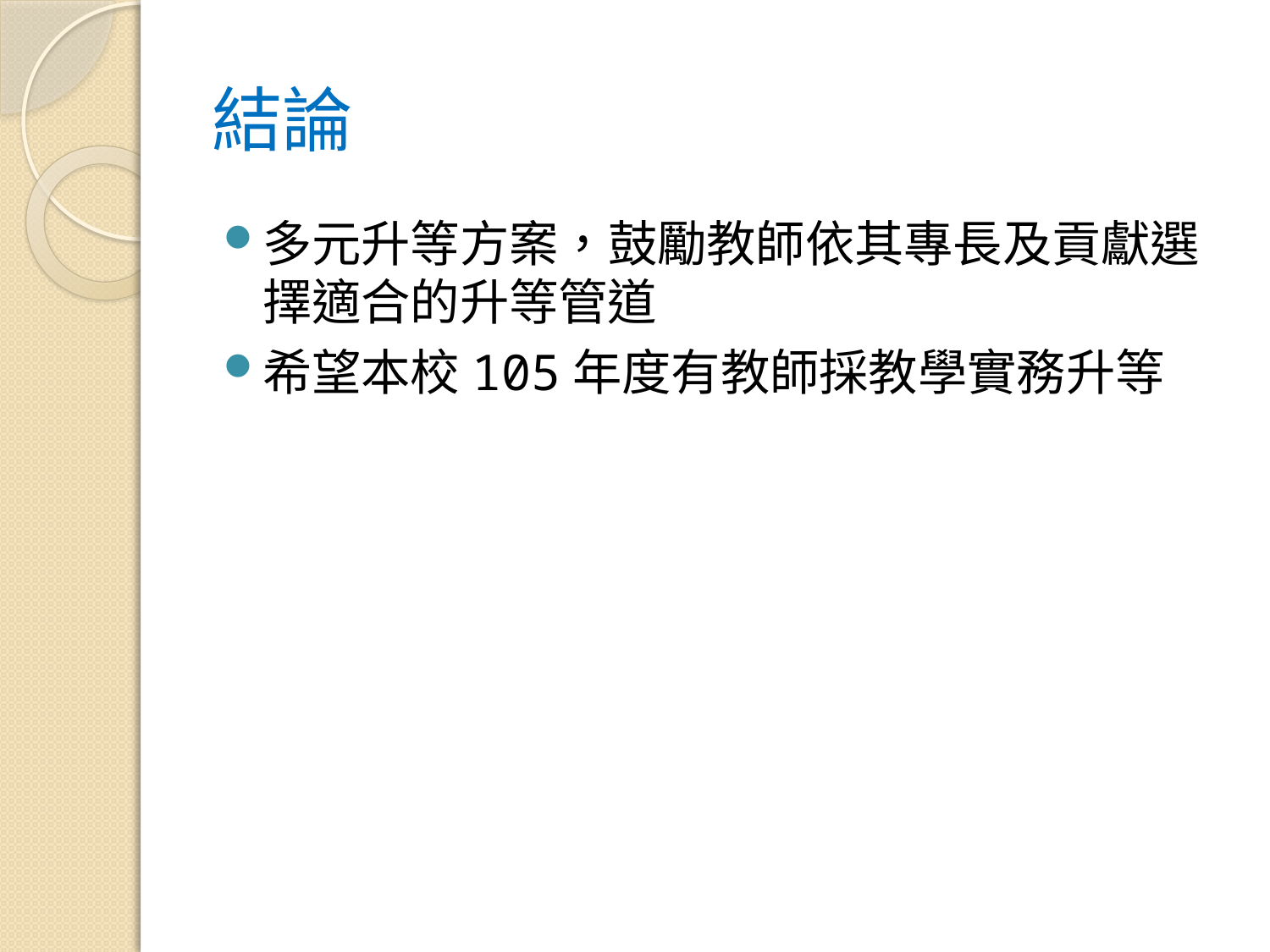

# 結論
多元升等方案，鼓勵教師依其專長及貢獻選擇適合的升等管道
希望本校105年度有教師採教學實務升等